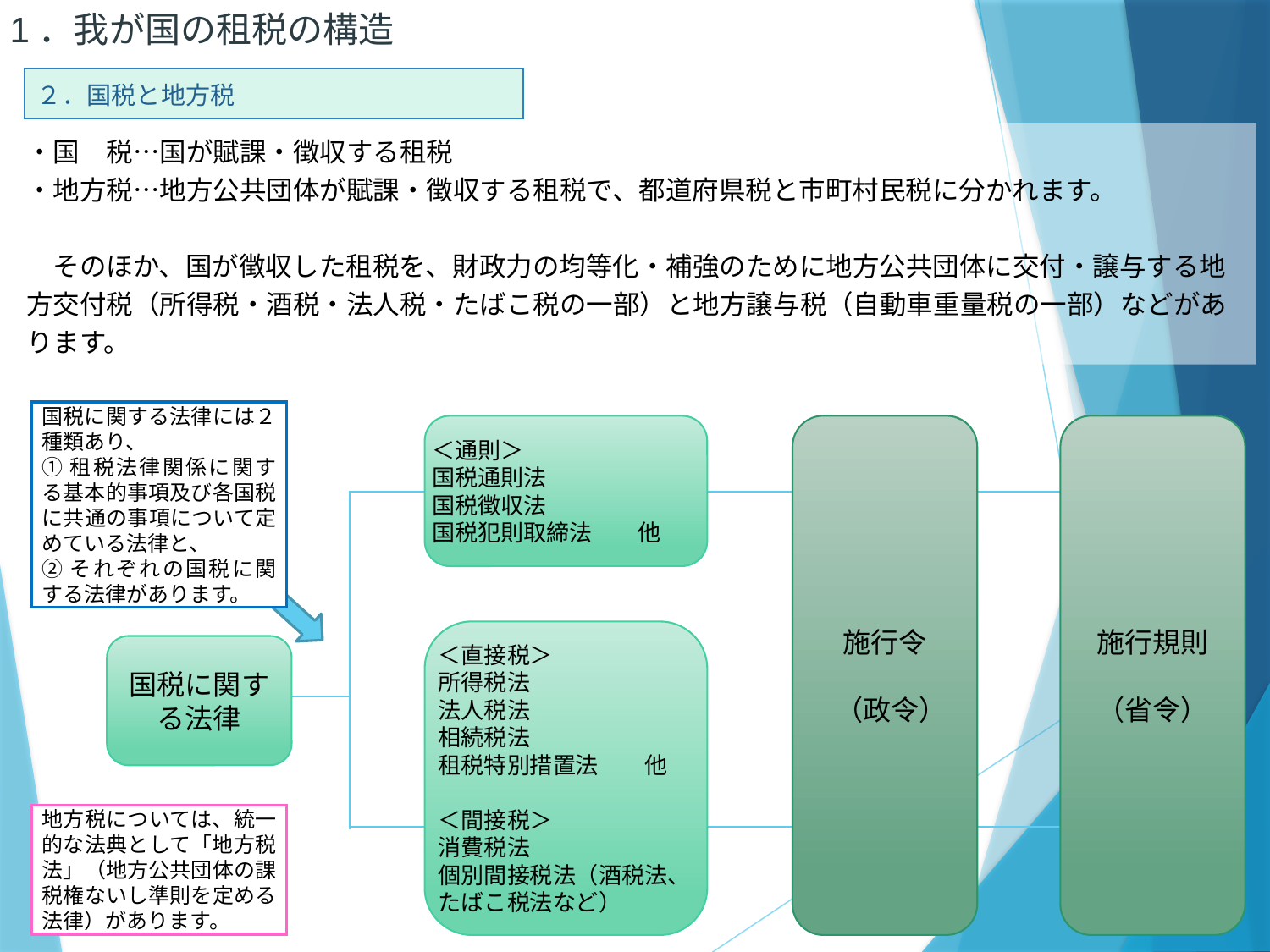

1．我が国の租税の構造
| ２．国税と地方税 |
| --- |
・国　税…国が賦課・徴収する租税
・地方税…地方公共団体が賦課・徴収する租税で、都道府県税と市町村民税に分かれます。

　そのほか、国が徴収した租税を、財政力の均等化・補強のために地方公共団体に交付・譲与する地方交付税（所得税・酒税・法人税・たばこ税の一部）と地方譲与税（自動車重量税の一部）などがあります。
国税に関する法律には２種類あり、
①租税法律関係に関する基本的事項及び各国税に共通の事項について定めている法律と、
②それぞれの国税に関する法律があります。
＜通則＞
国税通則法
国税徴収法
国税犯則取締法　　他
施行令

 （政令）
施行規則

（省令）
＜直接税＞
所得税法
法人税法
相続税法
租税特別措置法　　他

＜間接税＞
消費税法
個別間接税法（酒税法、たばこ税法など）
国税に関する法律

地方税については、統一的な法典として「地方税法」（地方公共団体の課税権ないし準則を定める法律）があります。